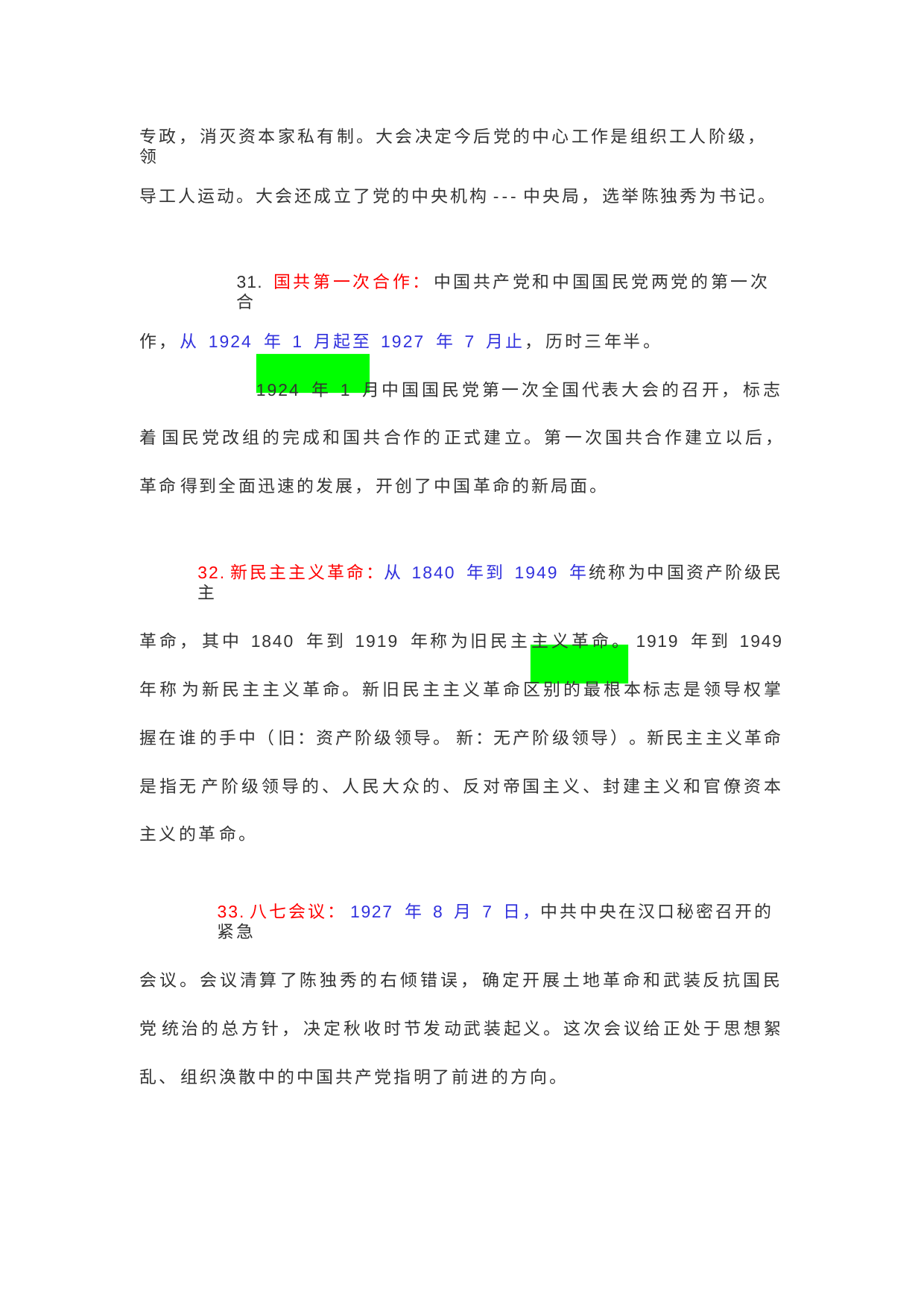

专政， 消灭资本家私有制。大会决定今后党的中心工作是组织工人阶级， 领

导工人运动。大会还成立了党的中央机构---中央局， 选举陈独秀为书记。
31. 国共第一次合作： 中国共产党和中国国民党两党的第一次合

作， 从 1924 年 1 月起至 1927 年 7 月止， 历时三年半。
1924 年 1 月中国国民党第一次全国代表大会的召开， 标志着 国民党改组的完成和国共合作的正式建立。第一次国共合作建立以后， 革命 得到全面迅速的发展， 开创了中国革命的新局面。

32.新民主主义革命：从 1840 年到 1949 年统称为中国资产阶级民主
革命， 其中 1840 年到 1919 年称为旧民主主义革命。1919 年到 1949 年称 为新民主主义革命。新旧民主主义革命区别的最根本标志是领导权掌握在谁 的手中（ 旧：资产阶级领导。 新：无产阶级领导）。新民主主义革命是指无 产阶级领导的、人民大众的、反对帝国主义、封建主义和官僚资本主义的革 命。

33.八七会议：1927 年 8 月 7 日，中共中央在汉口秘密召开的紧急
会议。会议清算了陈独秀的右倾错误， 确定开展土地革命和武装反抗国民党 统治的总方针， 决定秋收时节发动武装起义。这次会议给正处于思想絮乱、 组织涣散中的中国共产党指明了前进的方向。